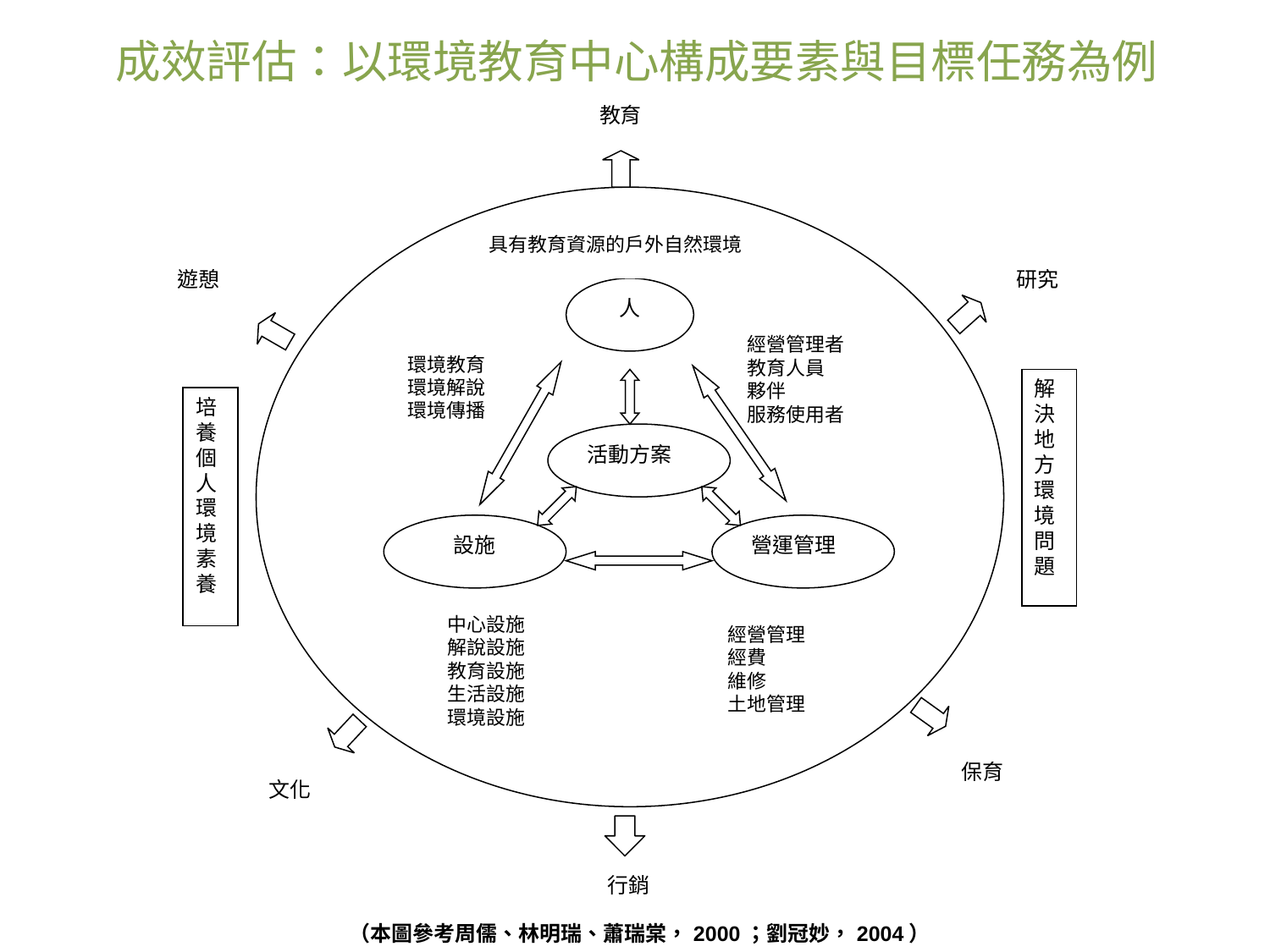

# 成效評估：以環境教育中心構成要素與目標任務為例
教育

具有教育資源的戶外自然環境
遊憩
研究
人

解決地方環境問題
培養個人環境素養

活動方案

設施
營運管理

保育
文化

經營管理者
教育人員
夥伴
服務使用者

環境教育
環境解說
環境傳播

中心設施
解說設施
教育設施
生活設施
環境設施

經營管理
經費
維修
土地管理

行銷
（本圖參考周儒、林明瑞、蕭瑞棠，2000；劉冠妙，2004）